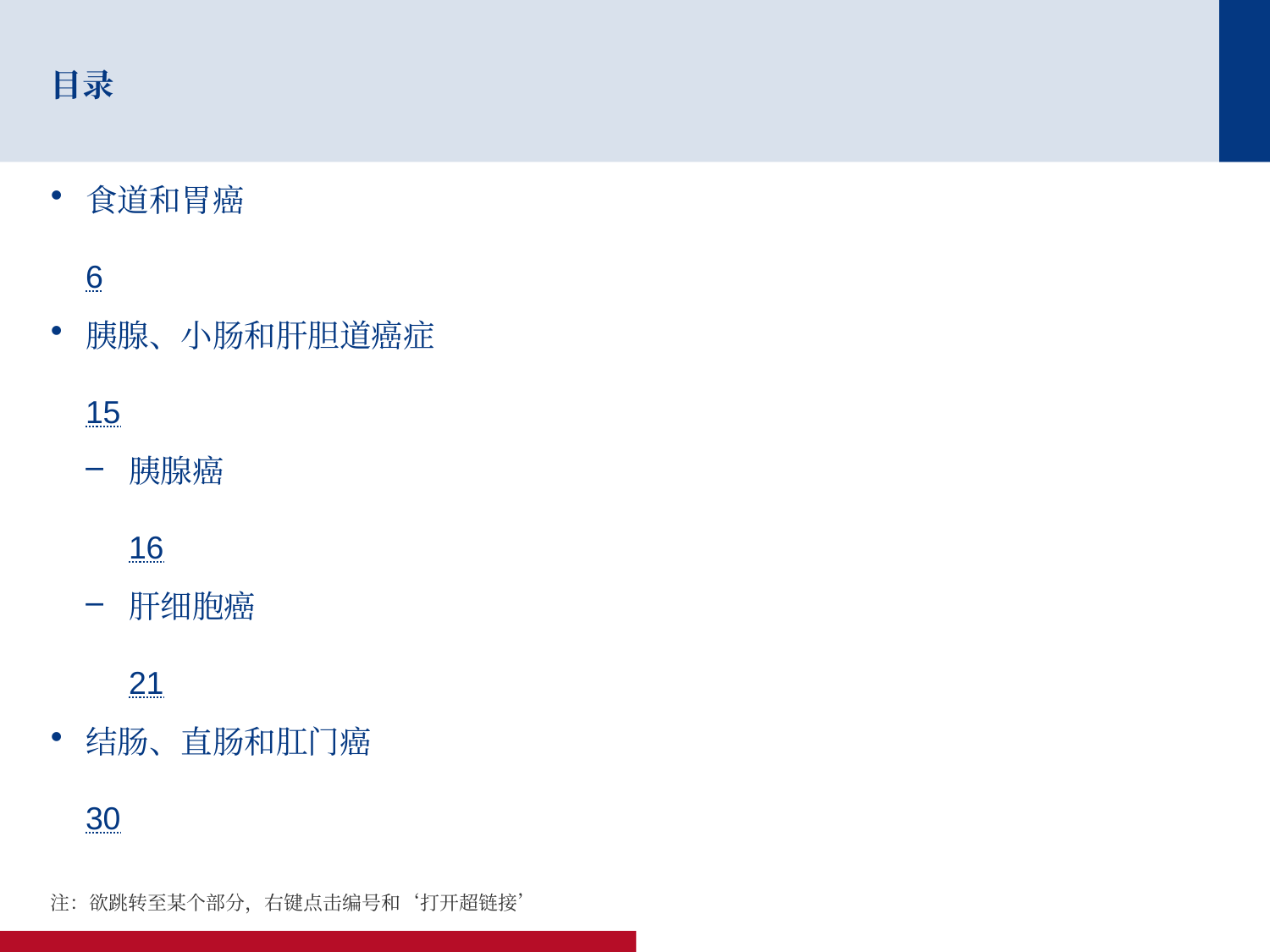

# 目录
食道和胃癌	6
胰腺、小肠和肝胆道癌症	15
胰腺癌	16
肝细胞癌	21
结肠、直肠和肛门癌	30
注：欲跳转至某个部分，右键点击编号和‘打开超链接’